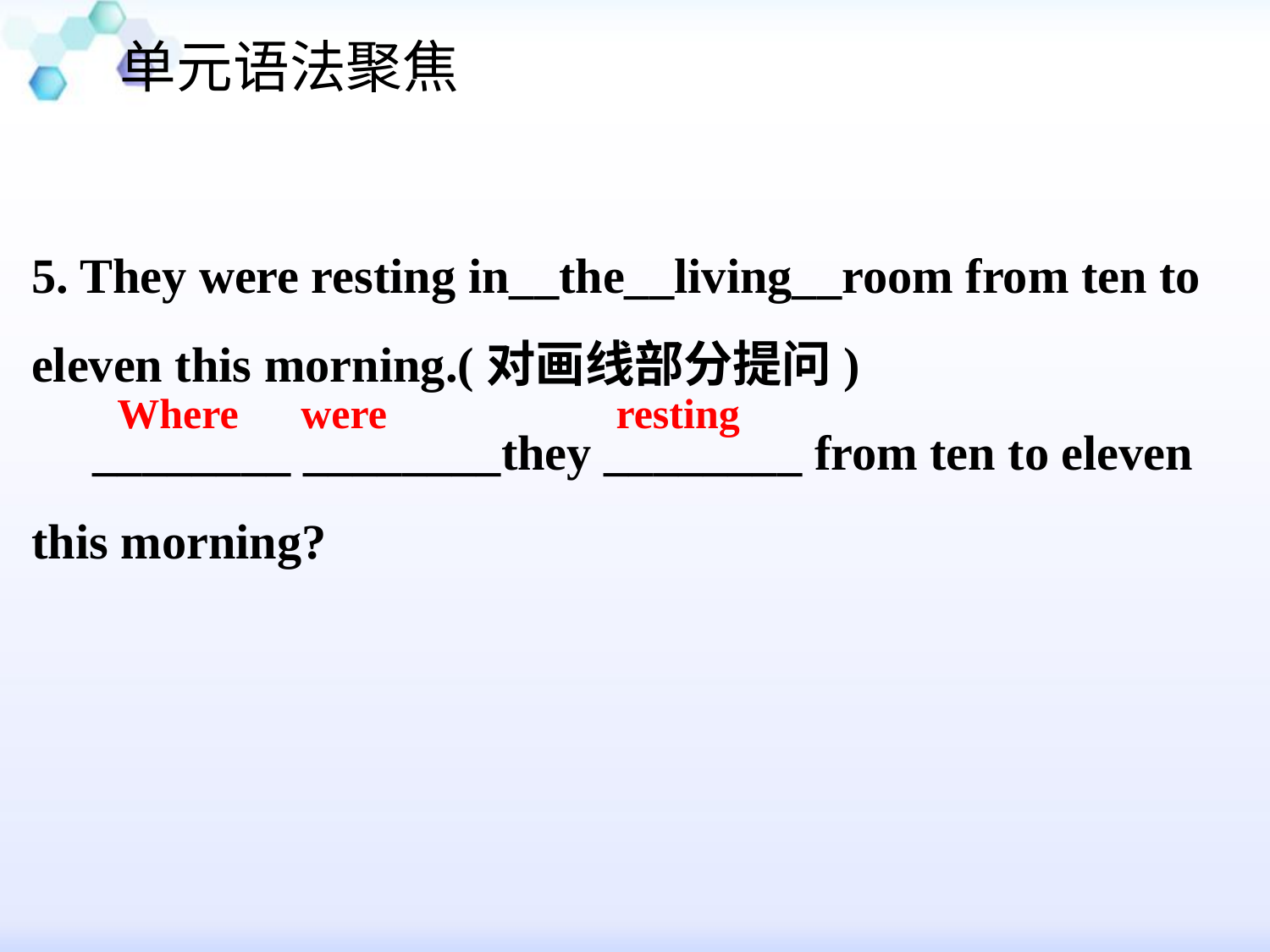

单元语法聚焦
5. They were resting in__the__living__room from ten to eleven this morning.(对画线部分提问)
     ________ ________they ________ from ten to eleven this morning?
resting
Where
were